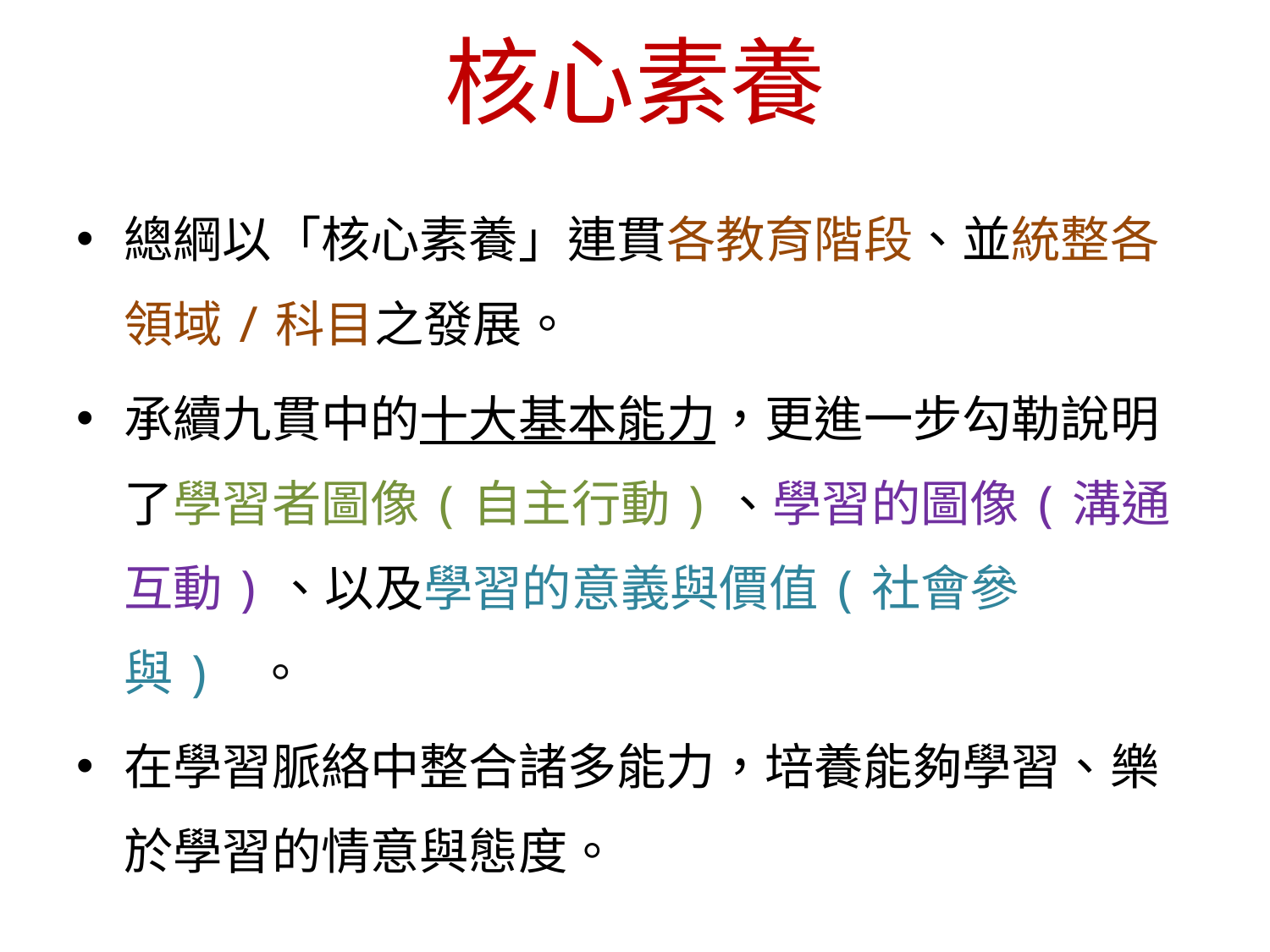

# 核心素養
總綱以「核心素養」連貫各教育階段、並統整各領域/科目之發展。
承續九貫中的十大基本能力，更進一步勾勒說明了學習者圖像(自主行動)、學習的圖像(溝通互動)、以及學習的意義與價值(社會參與) 。
在學習脈絡中整合諸多能力，培養能夠學習、樂於學習的情意與態度。